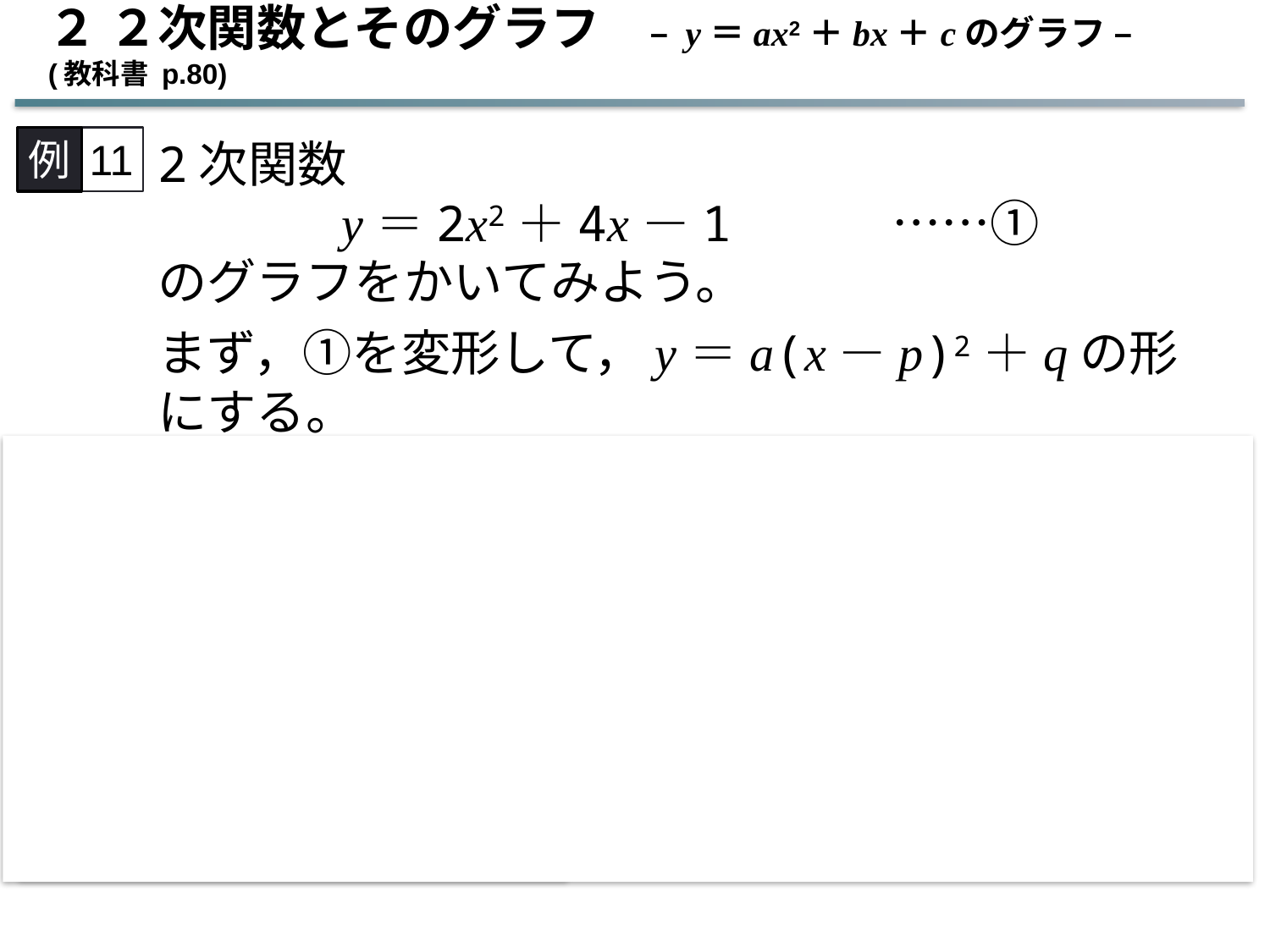

２ ２次関数とそのグラフ　– y＝ax2＋bx＋cのグラフ –    (教科書 p.80)
2次関数
y＝2x2＋4x－1　　　……①
のグラフをかいてみよう。
例
11

まず，①を変形して，y＝a(x－p)2＋qの形にする。

y＝2x2＋4x－1
 ＝2(x2＋2x)－1
x2の係数でくくり出す
(2の半分)
 ＝2{(x＋1)2－12}－1
{(x＋(xの係数の半分))2－(xの係数の半分)2}
 ＝2(x＋1)2－2－1
{　}をはずす
 ＝2(x＋1)2－3
定数項を整理する